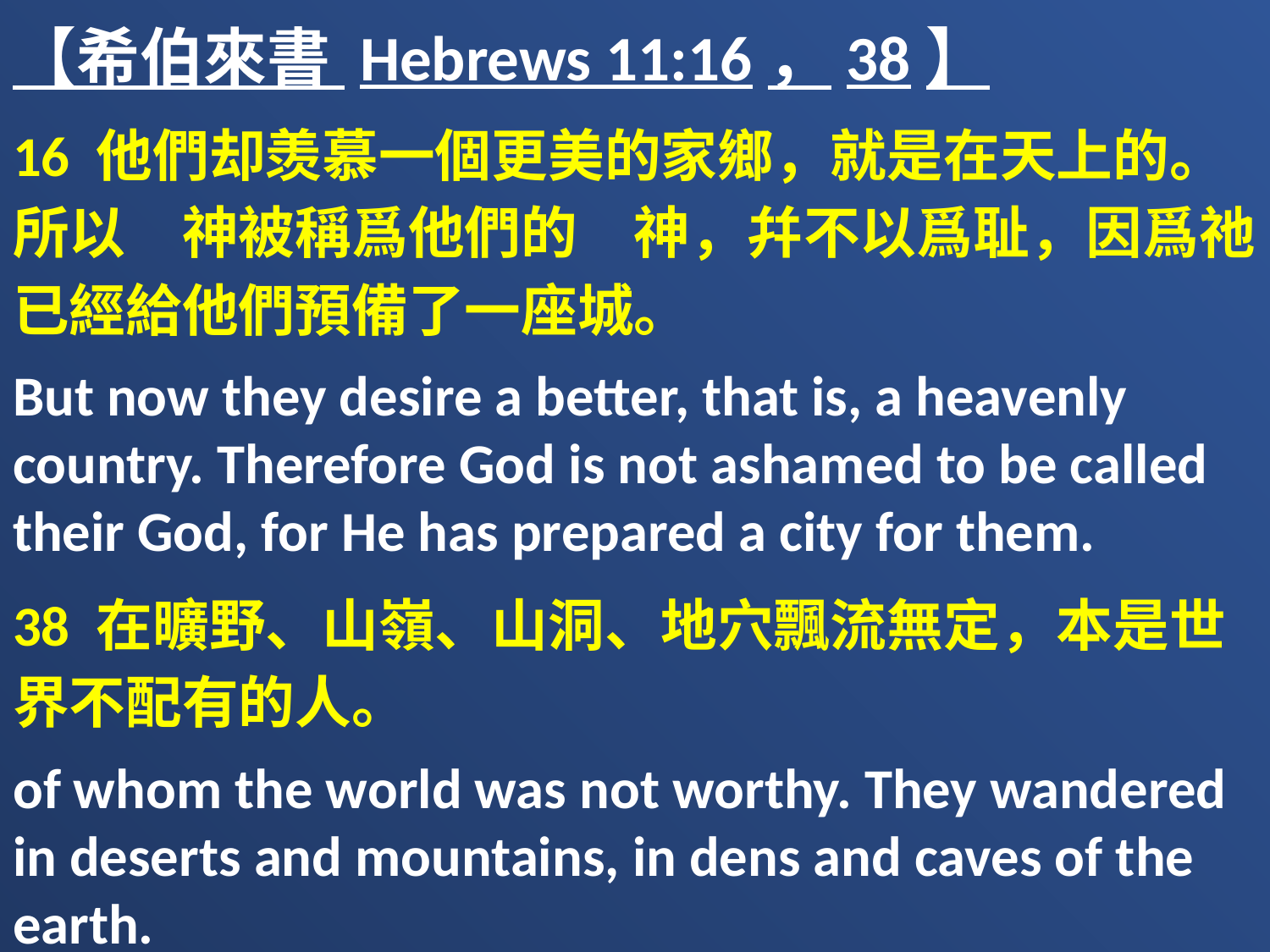

【希伯來書 Hebrews 11:16，38】
16 他們却羡慕一個更美的家鄉，就是在天上的。所以　神被稱爲他們的　神，幷不以爲耻，因爲祂已經給他們預備了一座城。
But now they desire a better, that is, a heavenly country. Therefore God is not ashamed to be called their God, for He has prepared a city for them.
38 在曠野、山嶺、山洞、地穴飄流無定，本是世界不配有的人。
of whom the world was not worthy. They wandered in deserts and mountains, in dens and caves of the earth.